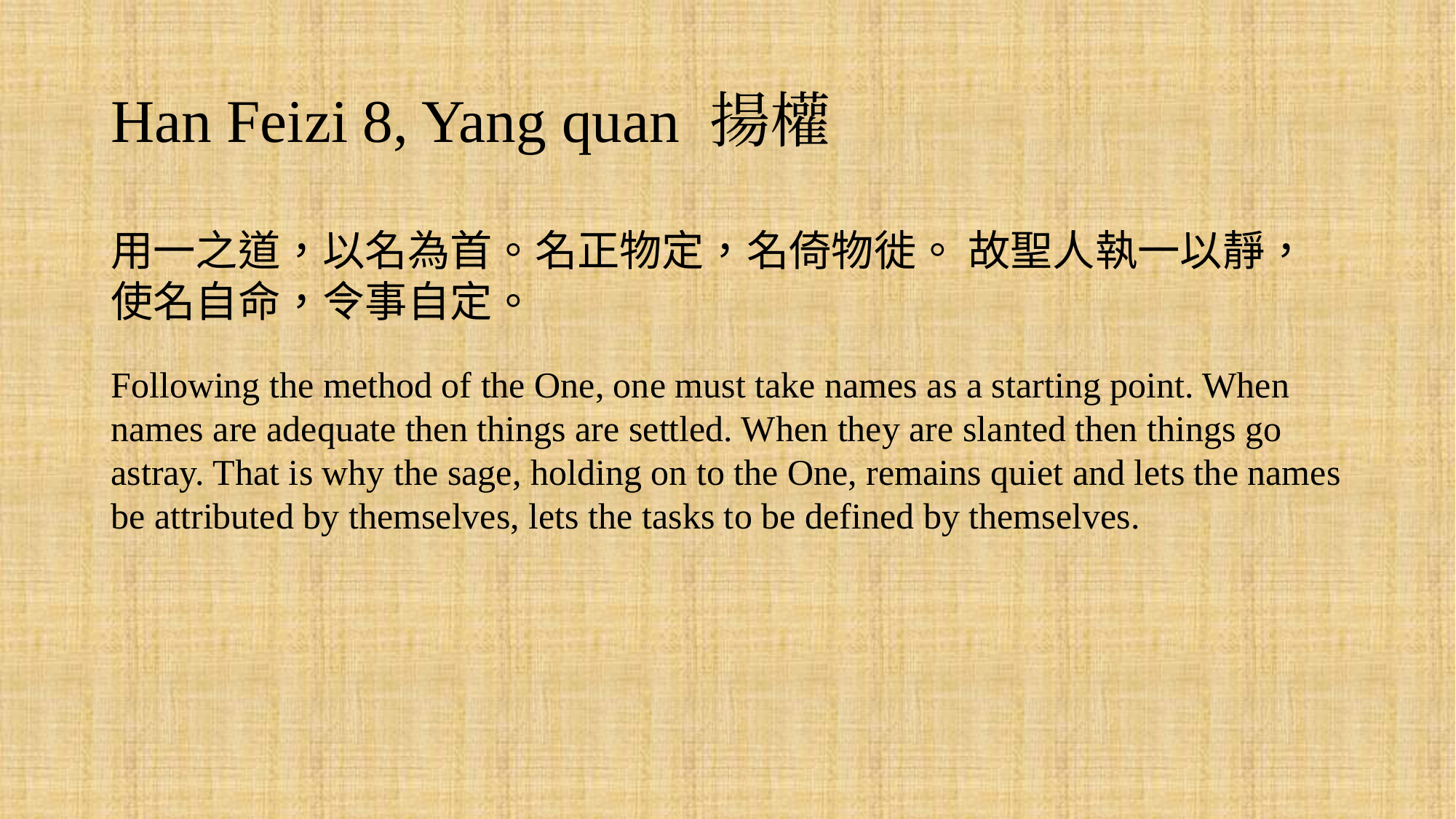

# Han Feizi 8, Yang quan 揚權
用一之道，以名為首。名正物定，名倚物徙。 故聖人執一以靜，使名自命，令事自定。
Following the method of the One, one must take names as a starting point. When names are adequate then things are settled. When they are slanted then things go astray. That is why the sage, holding on to the One, remains quiet and lets the names be attributed by themselves, lets the tasks to be defined by themselves.